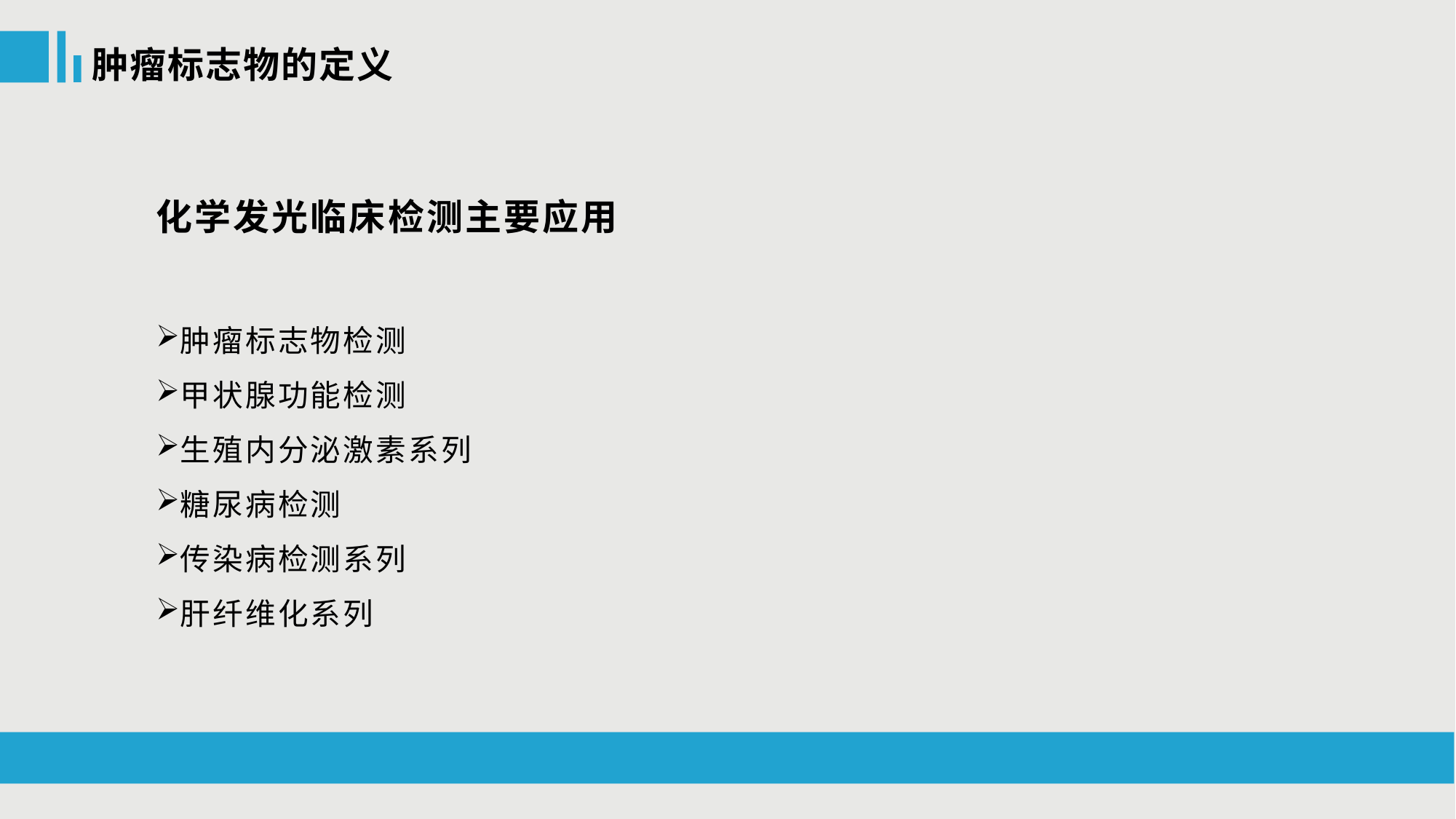

肿瘤标志物的定义

化学发光临床检测主要应用
肿瘤标志物检测
甲状腺功能检测
生殖内分泌激素系列
糖尿病检测
传染病检测系列
肝纤维化系列